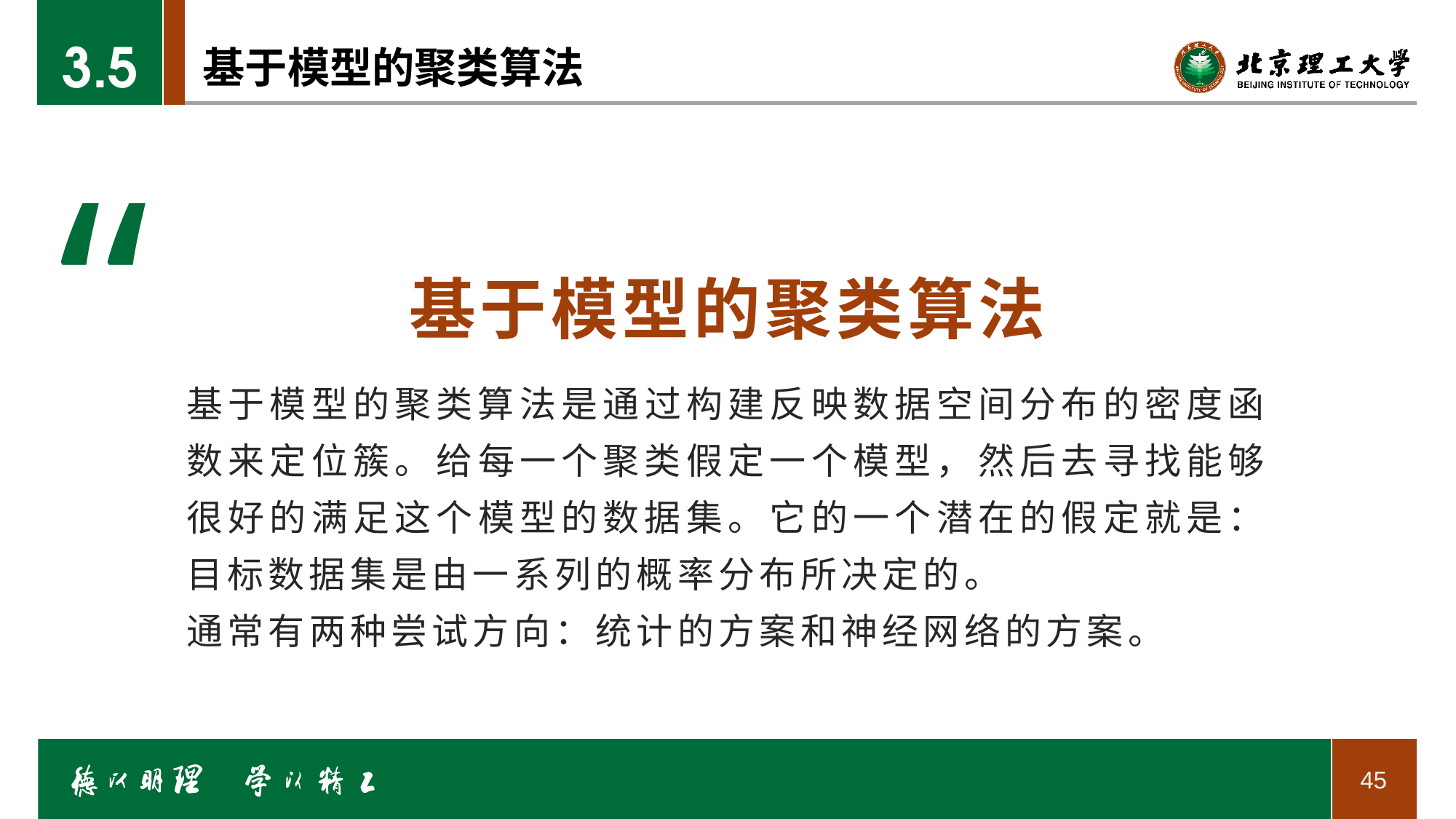

3.5
# 基于模型的聚类算法
“

基于模型的聚类算法
基于模型的聚类算法是通过构建反映数据空间分布的密度函数来定位簇。给每一个聚类假定一个模型，然后去寻找能够很好的满足这个模型的数据集。它的一个潜在的假定就是：目标数据集是由一系列的概率分布所决定的。
通常有两种尝试方向：统计的方案和神经网络的方案。